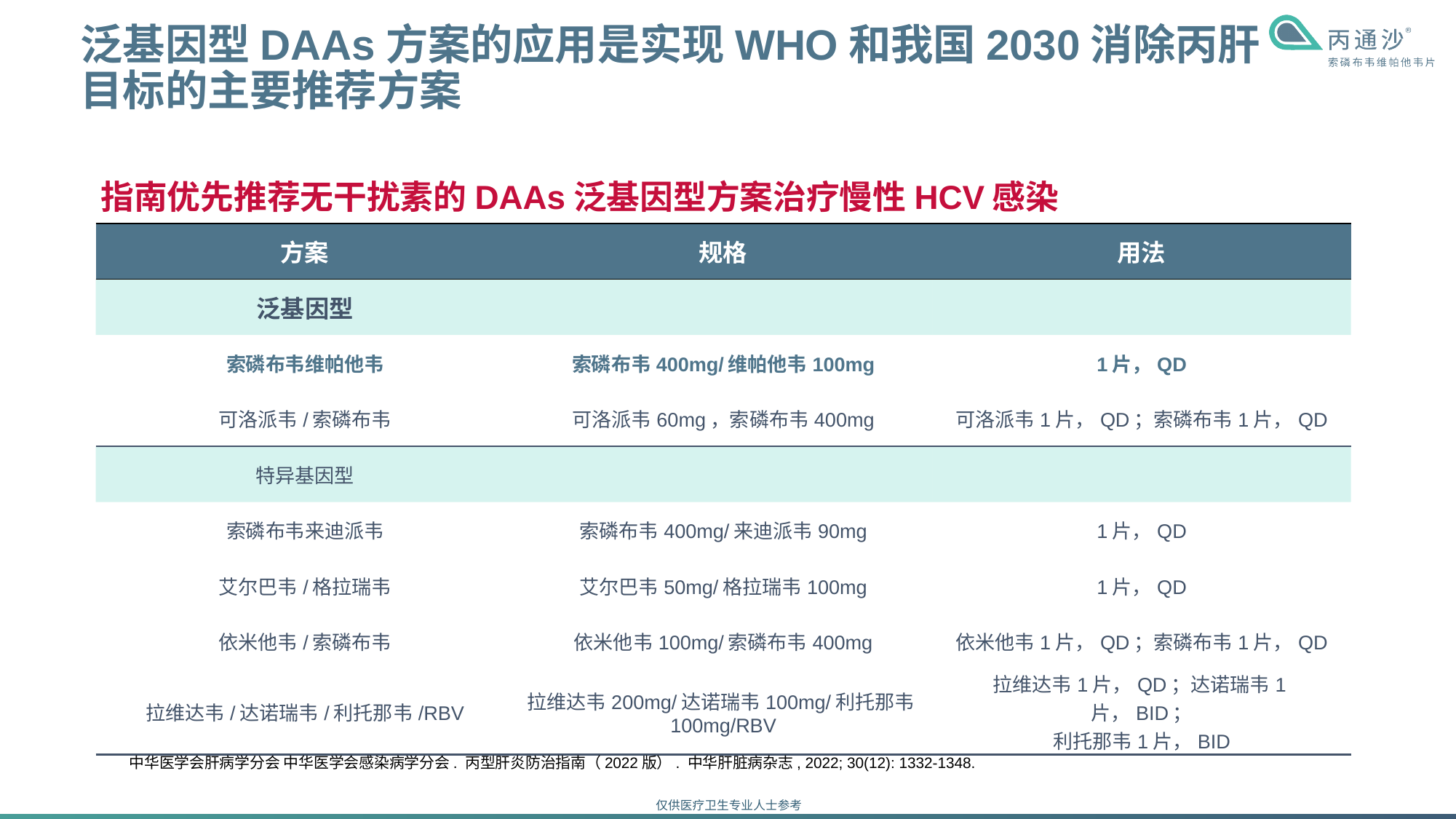

# 泛基因型DAAs方案的应用是实现WHO和我国2030消除丙肝目标的主要推荐方案
指南优先推荐无干扰素的DAAs泛基因型方案治疗慢性HCV感染
| 方案 | 规格 | 用法 |
| --- | --- | --- |
| 泛基因型 |  |  |
| 索磷布韦维帕他韦 | 索磷布韦400mg/维帕他韦100mg | 1片，QD |
| 可洛派韦/索磷布韦 | 可洛派韦60mg，索磷布韦400mg | 可洛派韦1片，QD；索磷布韦1片，QD |
| 特异基因型 |  |  |
| 索磷布韦来迪派韦 | 索磷布韦400mg/来迪派韦90mg | 1片，QD |
| 艾尔巴韦/格拉瑞韦 | 艾尔巴韦50mg/格拉瑞韦100mg | 1片，QD |
| 依米他韦/索磷布韦 | 依米他韦100mg/索磷布韦400mg | 依米他韦1片，QD；索磷布韦1片，QD |
| 拉维达韦/达诺瑞韦/利托那韦/RBV | 拉维达韦200mg/达诺瑞韦100mg/利托那韦100mg/RBV | 拉维达韦1片，QD；达诺瑞韦1片，BID； 利托那韦1片，BID |
中华医学会肝病学分会 中华医学会感染病学分会. 丙型肝炎防治指南（2022版）. 中华肝脏病杂志, 2022; 30(12): 1332-1348.